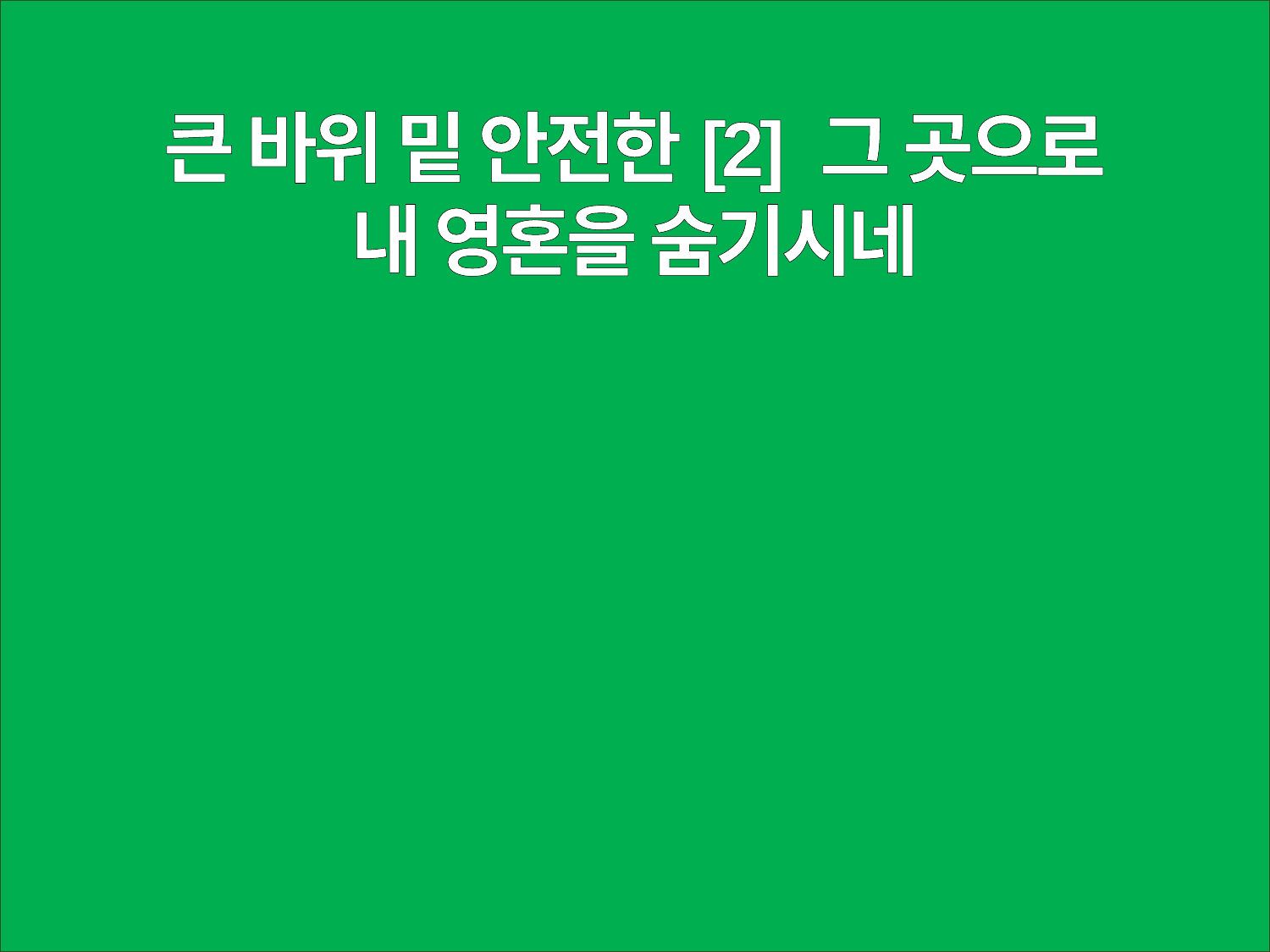

큰 바위 밑 안전한[2] 그 곳으로
내 영혼을 숨기시네